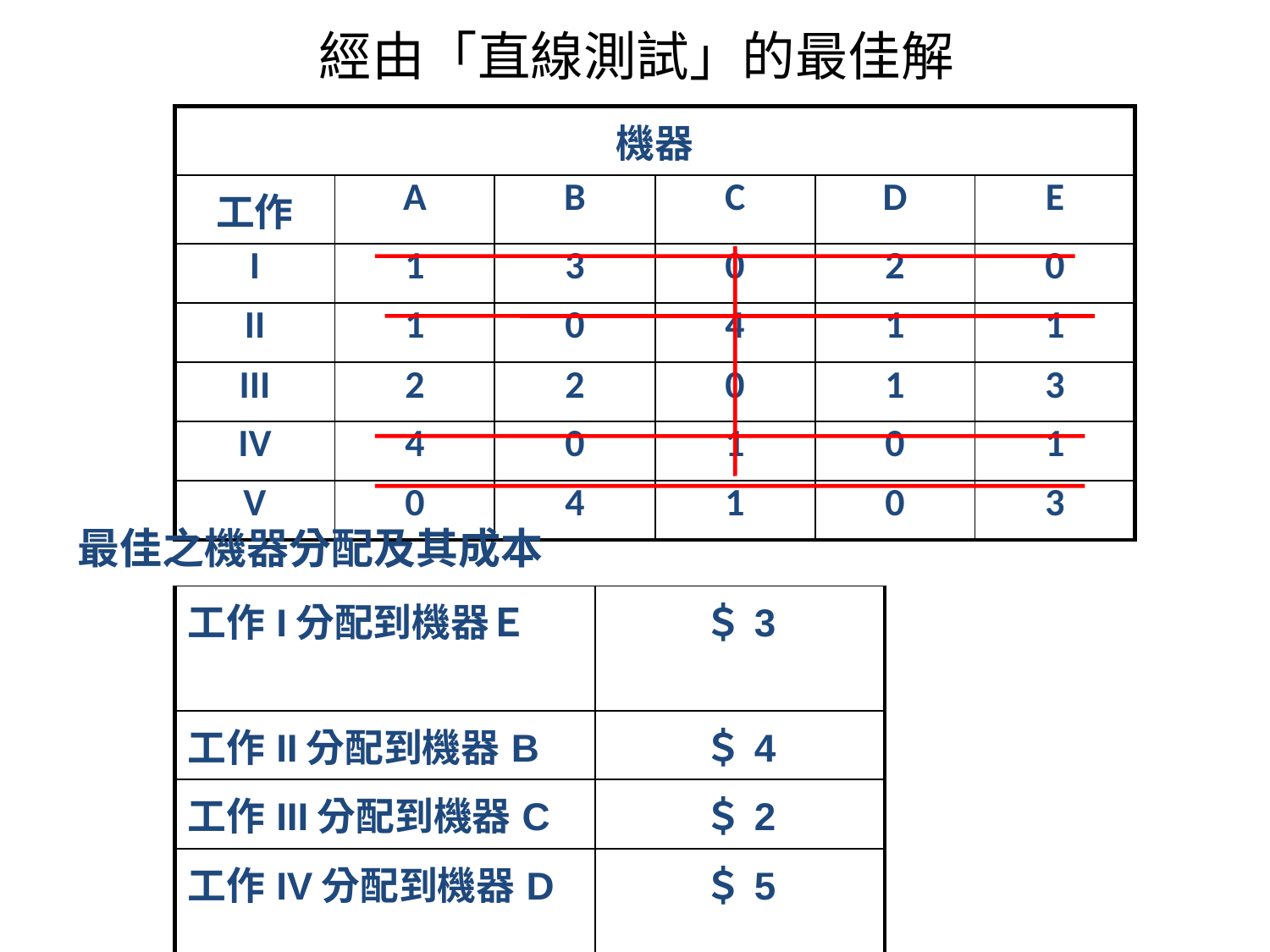

經由「直線測試」的最佳解
| 機器 |  |  |  |  |  |
| --- | --- | --- | --- | --- | --- |
| 工作 | A | B | C | D | E |
| I | 1 | 3 | 0 | 2 | 0 |
| II | 1 | 0 | 4 | 1 | 1 |
| III | 2 | 2 | 0 | 1 | 3 |
| IV | 4 | 0 | 1 | 0 | 1 |
| V | 0 | 4 | 1 | 0 | 3 |

最佳之機器分配及其成本
| 工作I分配到機器Ｅ | ＄3 |
| --- | --- |
| 工作II分配到機器B | ＄4 |
| 工作III分配到機器C | ＄2 |
| 工作IV分配到機器D | ＄5 |
| 工作V分配到機器A | ＄3 |
| 總成本 | ＄17 |